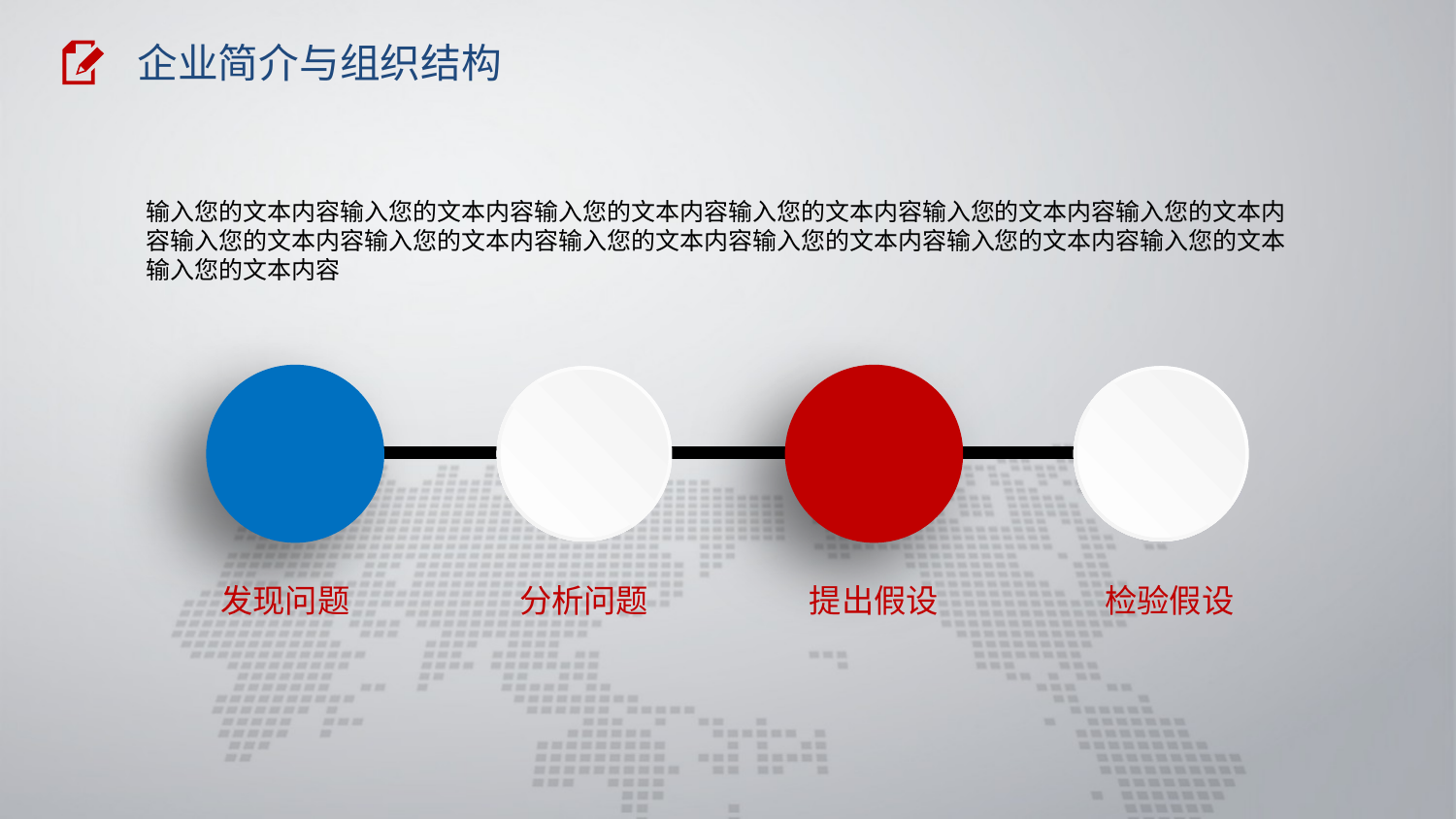

企业简介与组织结构

输入您的文本内容输入您的文本内容输入您的文本内容输入您的文本内容输入您的文本内容输入您的文本内容输入您的文本内容输入您的文本内容输入您的文本内容输入您的文本内容输入您的文本内容输入您的文本输入您的文本内容

发现问题
分析问题
提出假设
检验假设
延时符